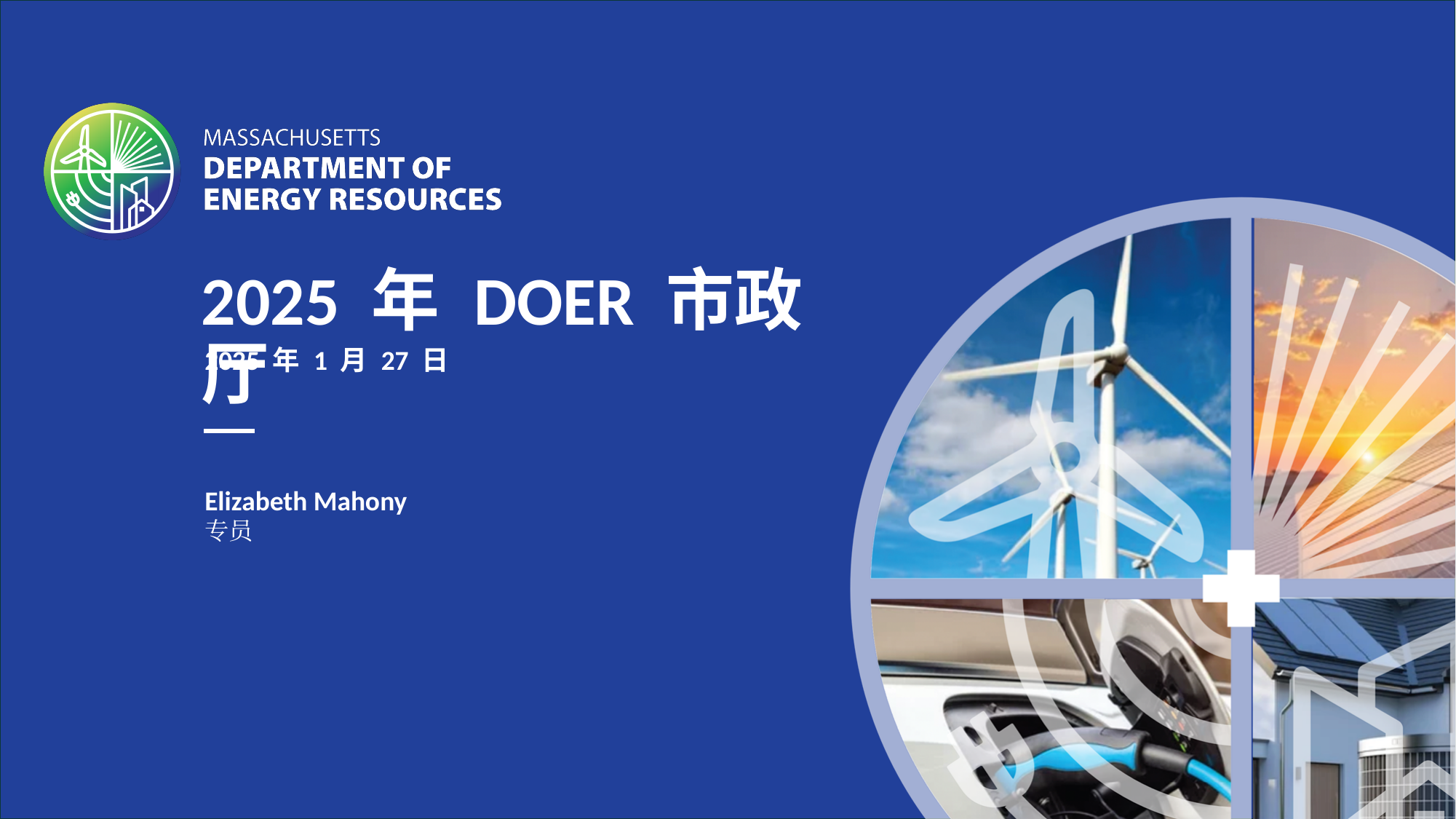

2025 年 DOER 市政厅
2025 年 1 月 27 日
Elizabeth Mahony
专员